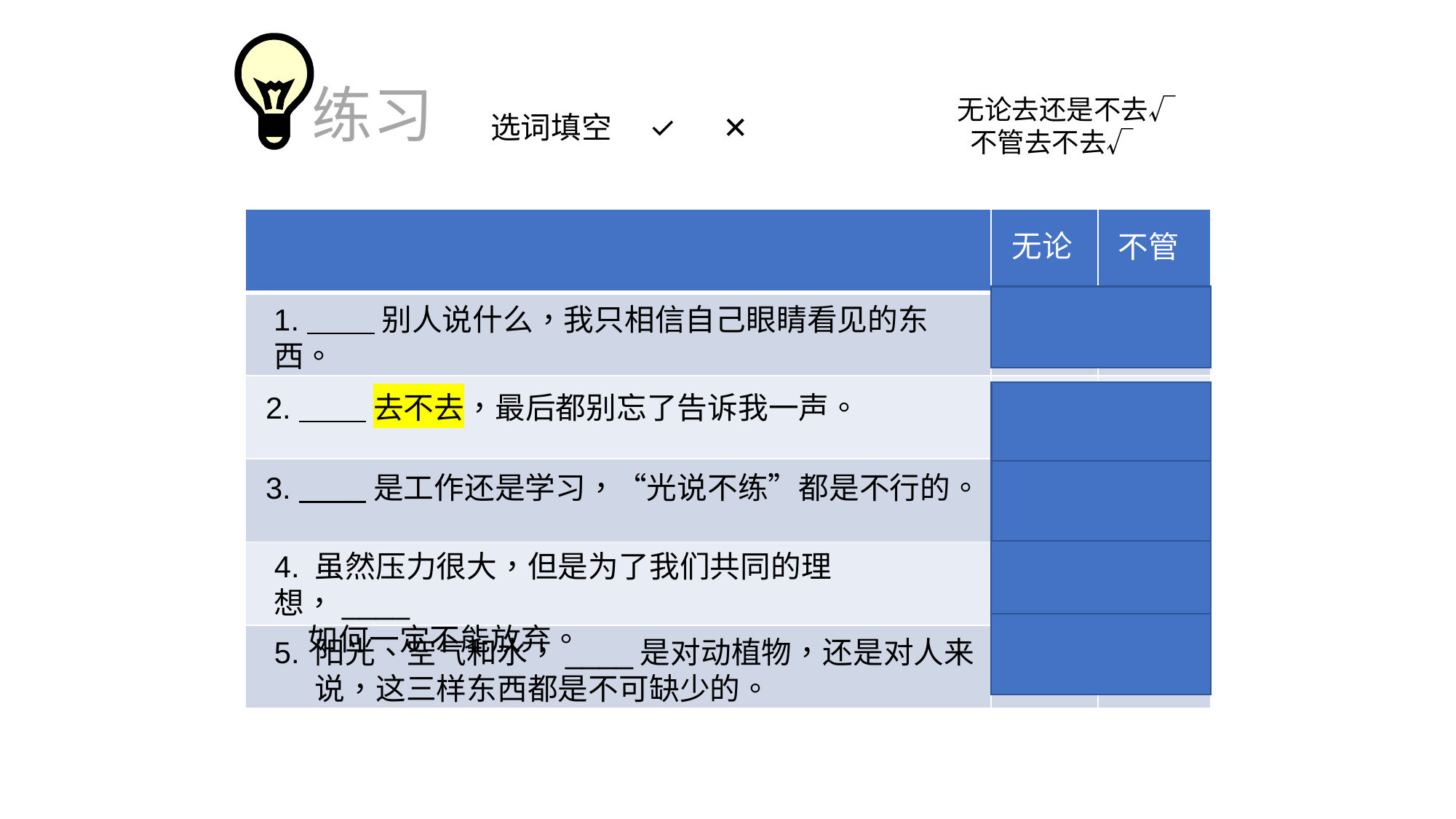

练习
无论去还是不去√
 不管去不去√
选词填空
✓
✕
|  |  |  |
| --- | --- | --- |
|  |  |  |
|  |  |  |
|  |  |  |
|  |  |  |
|  |  |  |
无论
不管

1.         别人说什么，我只相信自己眼睛看见的东西。
✓
✓

2.         去不去，最后都别忘了告诉我一声。
✕
✓

3.         是工作还是学习，“光说不练”都是不行的。
✓
✓

4. 虽然压力很大，但是为了我们共同的理想，____
    如何一定不能放弃。
✓
✕

5. 阳光、空气和水，____是对动植物，还是对人来
     说，这三样东西都是不可缺少的。
✓
✓